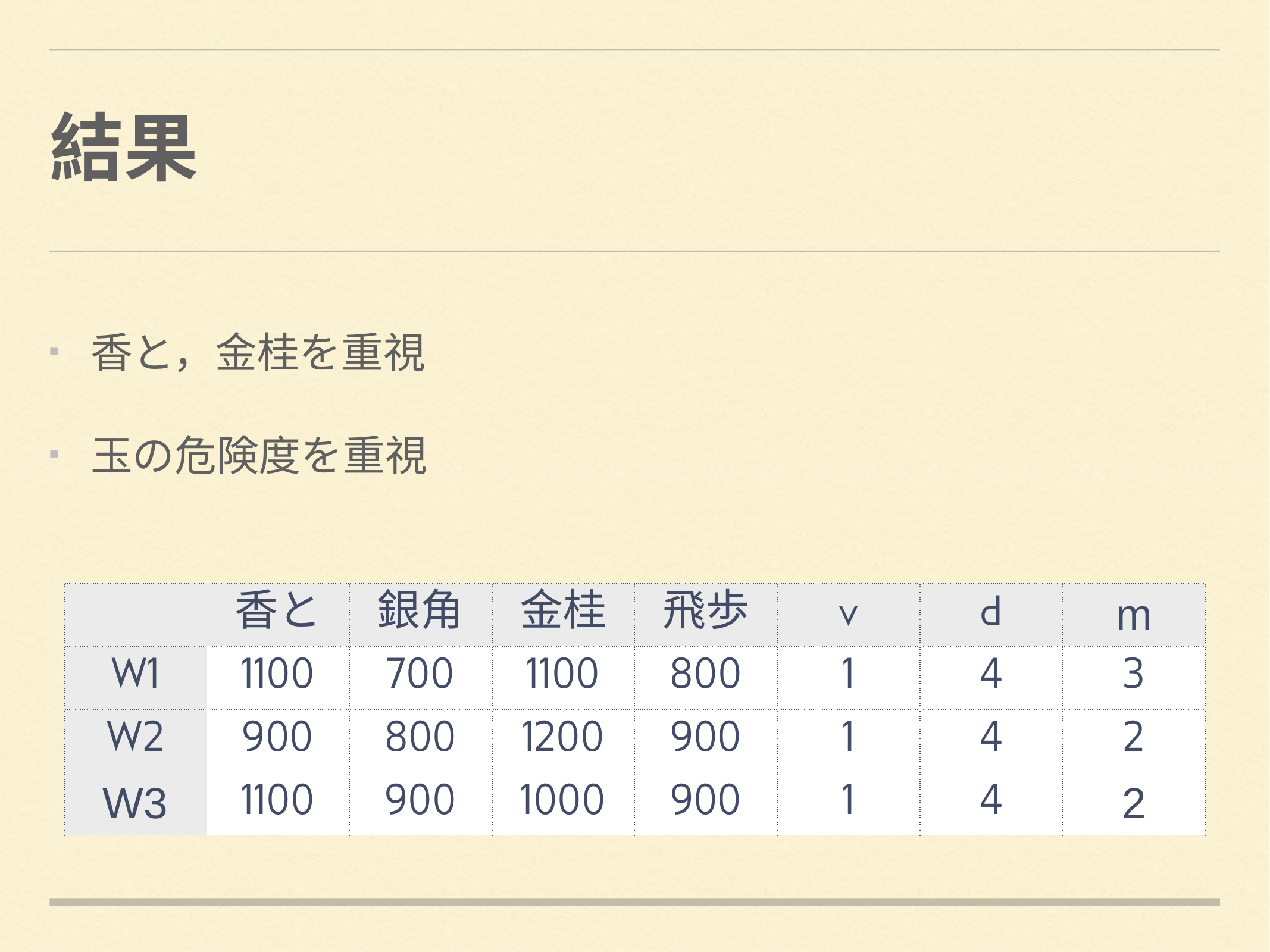

# 結果
香と，金桂を重視
玉の危険度を重視
|  | 香と | 銀角 | 金桂 | 飛歩 | v | d | m |
| --- | --- | --- | --- | --- | --- | --- | --- |
| W1 | 1100 | 700 | 1100 | 800 | 1 | 4 | 3 |
| W2 | 900 | 800 | 1200 | 900 | 1 | 4 | 2 |
| W3 | 1100 | 900 | 1000 | 900 | 1 | 4 | 2 |